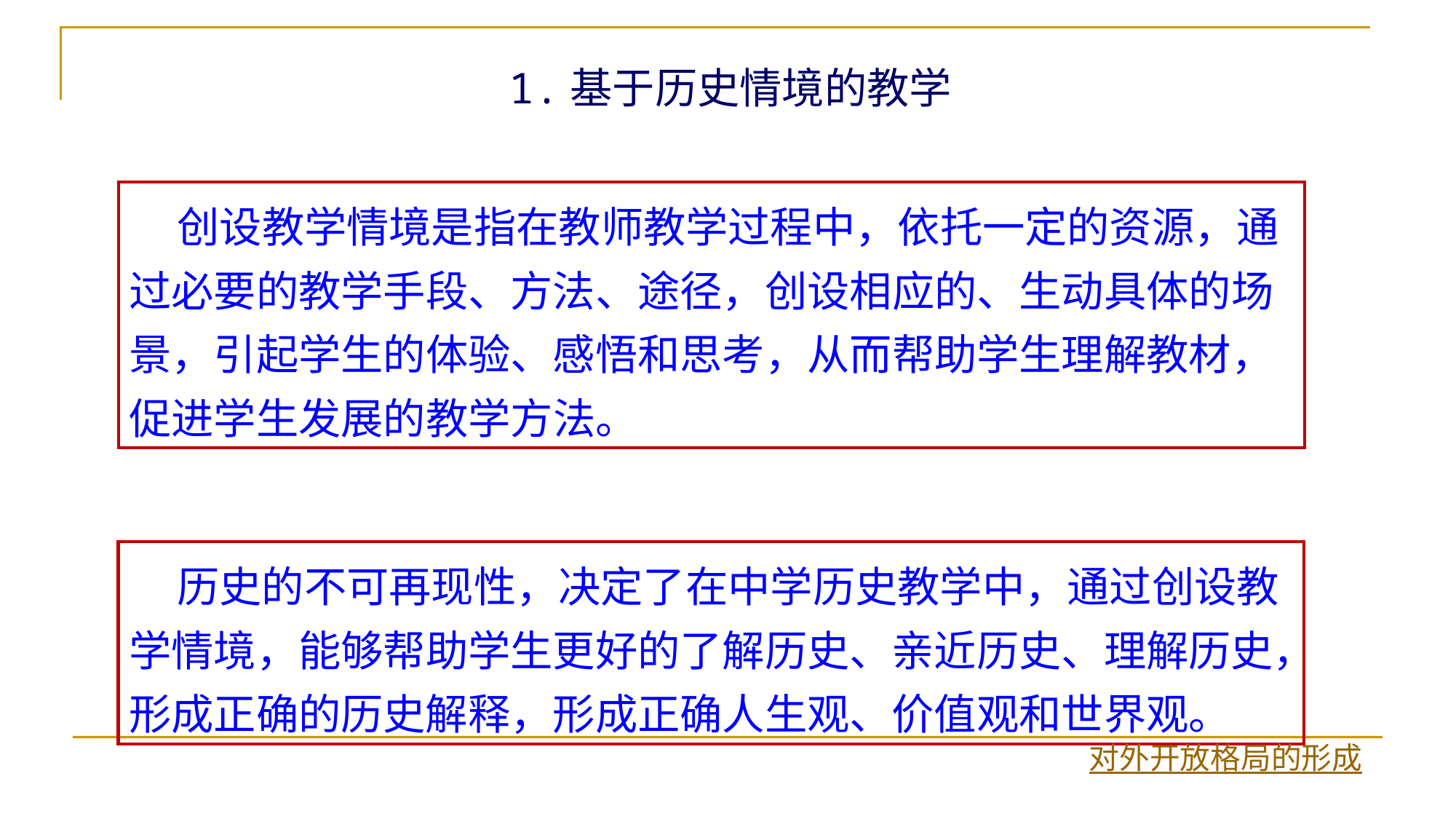

1.基于历史情境的教学
    创设教学情境是指在教师教学过程中，依托一定的资源，通过必要的教学手段、方法、途径，创设相应的、生动具体的场景，引起学生的体验、感悟和思考，从而帮助学生理解教材，促进学生发展的教学方法。
    历史的不可再现性，决定了在中学历史教学中，通过创设教学情境，能够帮助学生更好的了解历史、亲近历史、理解历史，形成正确的历史解释，形成正确人生观、价值观和世界观。
对外开放格局的形成